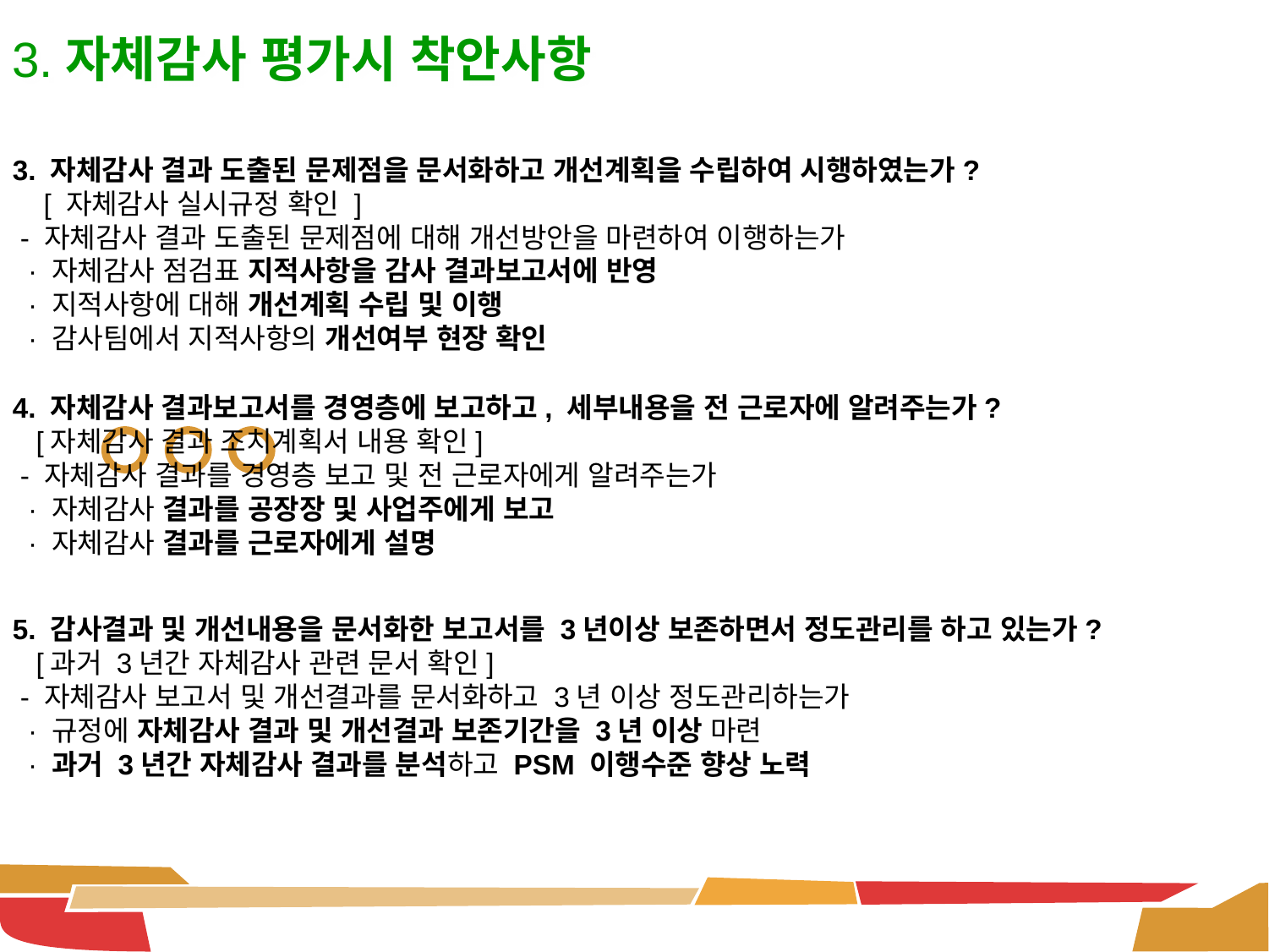

3.자체감사 평가시 착안사항
3. 자체감사 결과 도출된 문제점을 문서화하고 개선계획을 수립하여 시행하였는가?
    [ 자체감사 실시규정 확인 ]
 - 자체감사 결과 도출된 문제점에 대해 개선방안을 마련하여 이행하는가
  · 자체감사 점검표 지적사항을 감사 결과보고서에 반영
  · 지적사항에 대해 개선계획 수립 및 이행
  · 감사팀에서 지적사항의 개선여부 현장 확인
4. 자체감사 결과보고서를 경영층에 보고하고, 세부내용을 전 근로자에 알려주는가?
   [자체감사 결과 조치계획서 내용 확인]
 - 자체감사 결과를 경영층 보고 및 전 근로자에게 알려주는가
  · 자체감사 결과를 공장장 및 사업주에게 보고
  · 자체감사 결과를 근로자에게 설명
5. 감사결과 및 개선내용을 문서화한 보고서를 3년이상 보존하면서 정도관리를 하고 있는가?
   [과거 3년간 자체감사 관련 문서 확인]
 - 자체감사 보고서 및 개선결과를 문서화하고 3년 이상 정도관리하는가
  · 규정에 자체감사 결과 및 개선결과 보존기간을 3년 이상 마련
  · 과거 3년간 자체감사 결과를 분석하고 PSM 이행수준 향상 노력